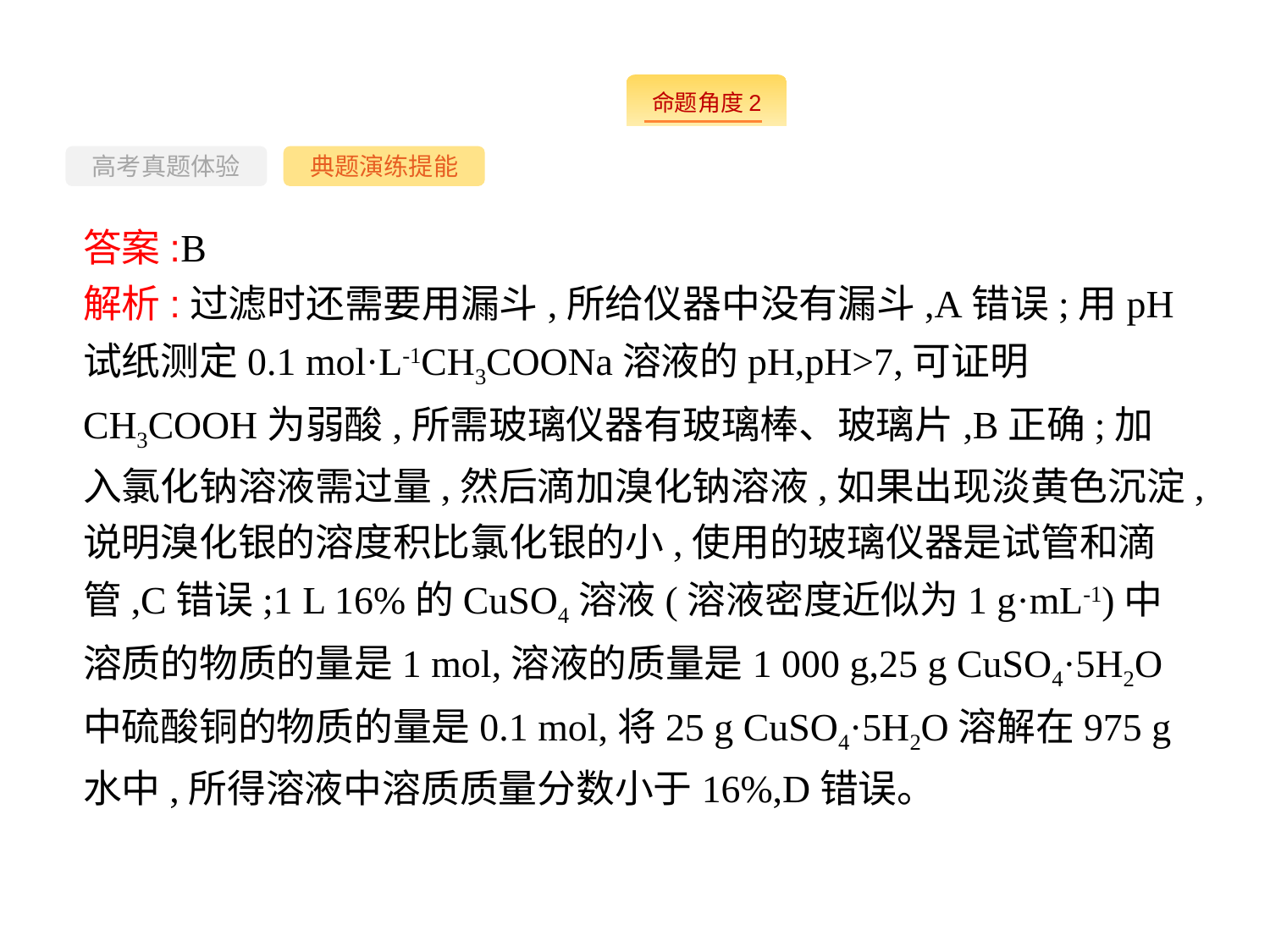

-50-
高考真题体验
典题演练提能
答案:B
解析:过滤时还需要用漏斗,所给仪器中没有漏斗,A错误;用pH试纸测定0.1 mol·L-1CH3COONa溶液的pH,pH>7,可证明CH3COOH为弱酸,所需玻璃仪器有玻璃棒、玻璃片,B正确;加入氯化钠溶液需过量,然后滴加溴化钠溶液,如果出现淡黄色沉淀,说明溴化银的溶度积比氯化银的小,使用的玻璃仪器是试管和滴管,C错误;1 L 16%的CuSO4溶液(溶液密度近似为1 g·mL-1)中溶质的物质的量是1 mol,溶液的质量是1 000 g,25 g CuSO4·5H2O中硫酸铜的物质的量是0.1 mol,将25 g CuSO4·5H2O溶解在975 g水中,所得溶液中溶质质量分数小于16%,D错误。